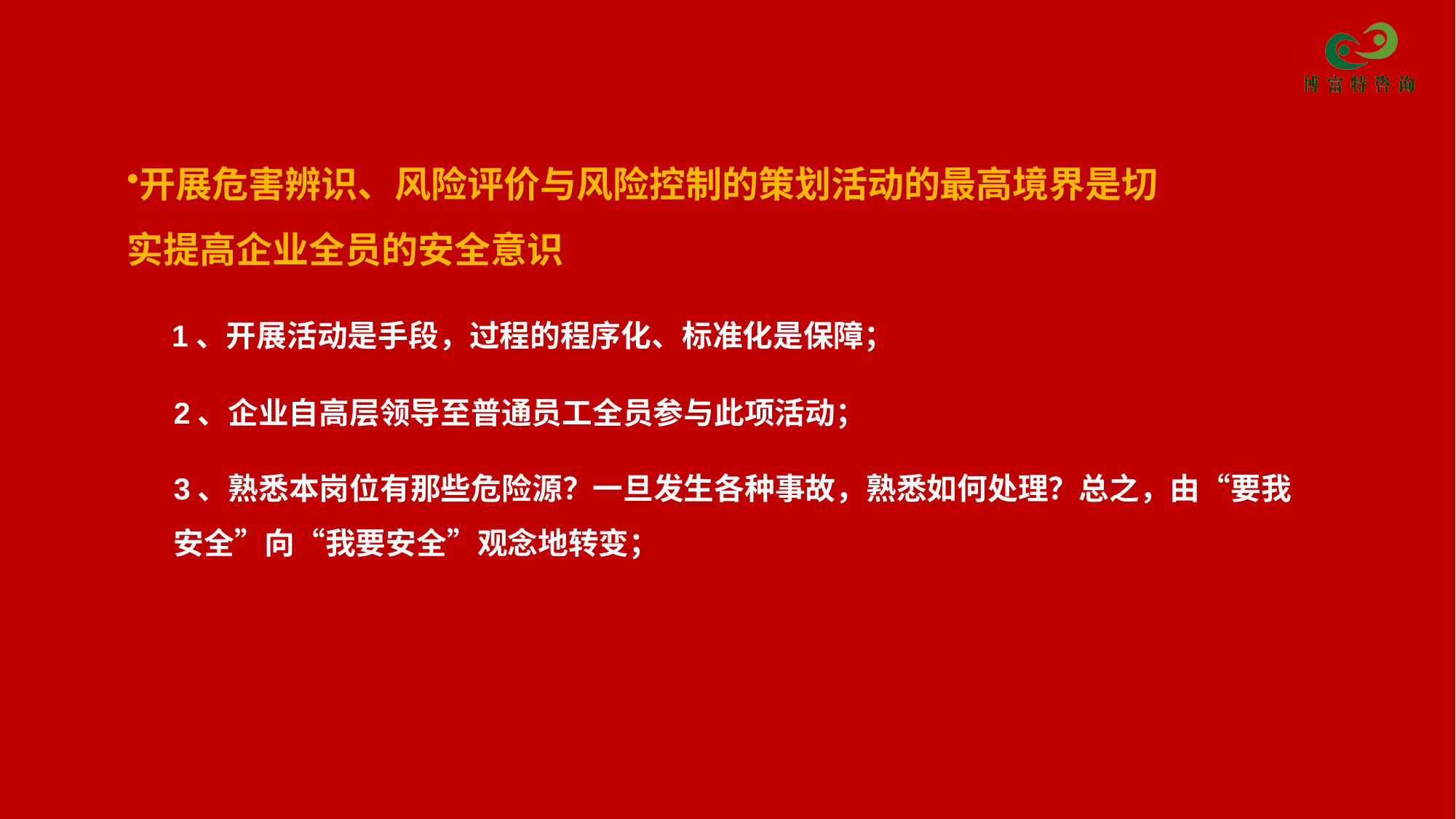

开展危害辨识、风险评价与风险控制的策划活动的最高境界是切实提高企业全员的安全意识
1、开展活动是手段，过程的程序化、标准化是保障；
2、企业自高层领导至普通员工全员参与此项活动；
3、熟悉本岗位有那些危险源？一旦发生各种事故，熟悉如何处理？总之，由“要我安全”向“我要安全”观念地转变；